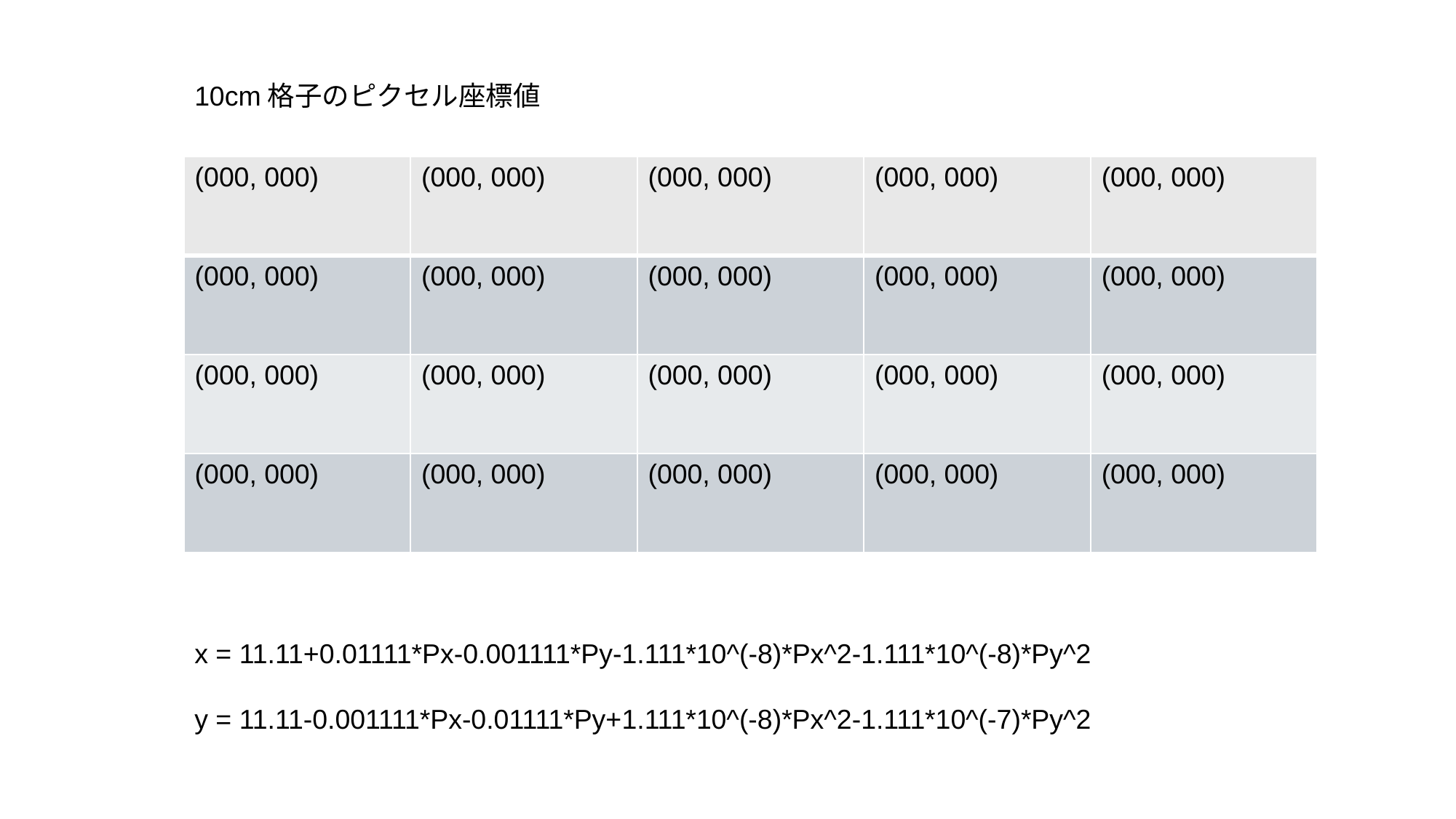

10cm格子のピクセル座標値
| (000, 000) | (000, 000) | (000, 000) | (000, 000) | (000, 000) |
| --- | --- | --- | --- | --- |
| (000, 000) | (000, 000) | (000, 000) | (000, 000) | (000, 000) |
| (000, 000) | (000, 000) | (000, 000) | (000, 000) | (000, 000) |
| (000, 000) | (000, 000) | (000, 000) | (000, 000) | (000, 000) |
x = 11.11+0.01111*Px-0.001111*Py-1.111*10^(-8)*Px^2-1.111*10^(-8)*Py^2

y = 11.11-0.001111*Px-0.01111*Py+1.111*10^(-8)*Px^2-1.111*10^(-7)*Py^2